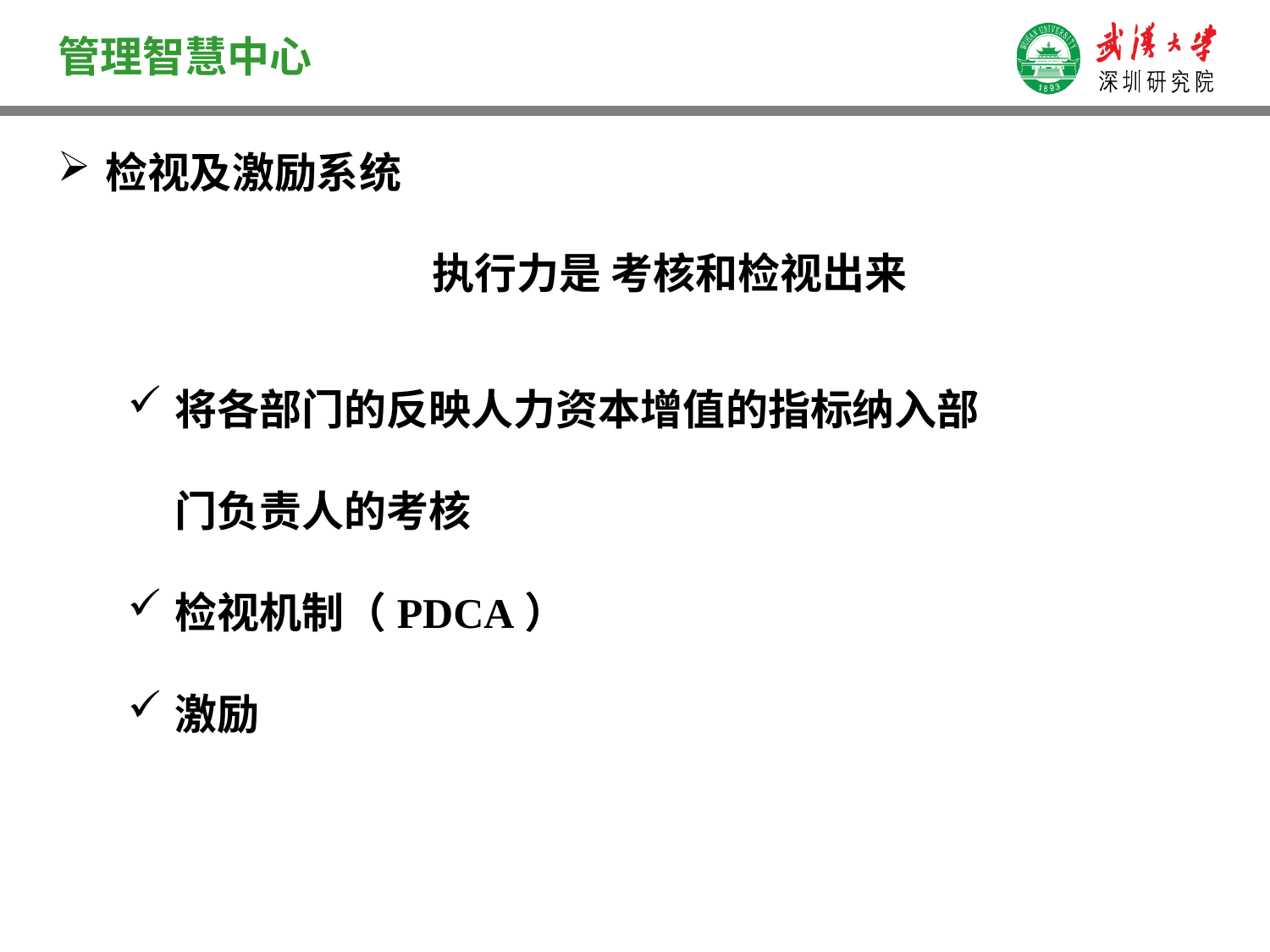

检视及激励系统
执行力是 考核和检视出来
将各部门的反映人力资本增值的指标纳入部门负责人的考核
检视机制（PDCA）
激励